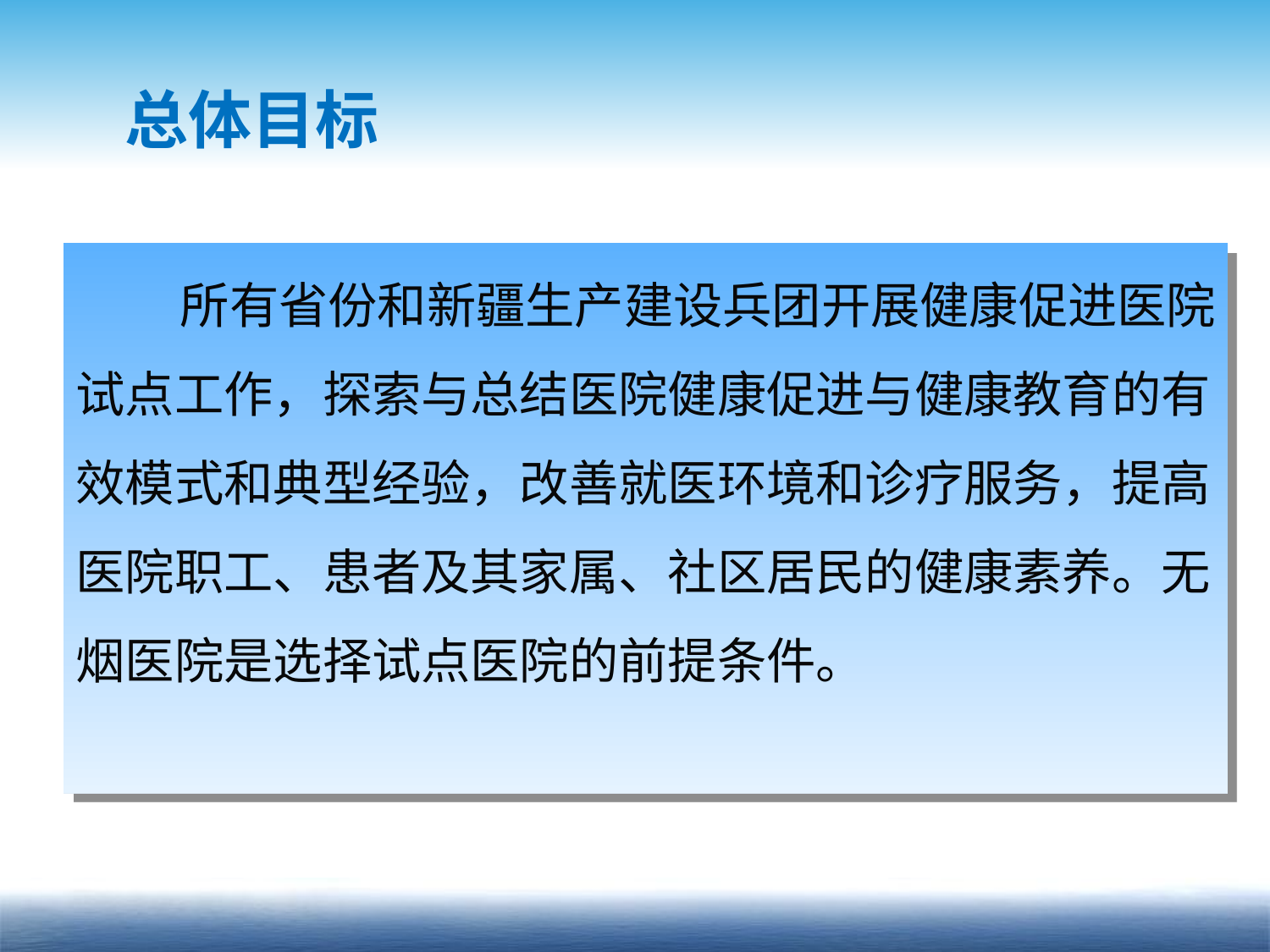

总体目标

    所有省份和新疆生产建设兵团开展健康促进医院试点工作，探索与总结医院健康促进与健康教育的有效模式和典型经验，改善就医环境和诊疗服务，提高医院职工、患者及其家属、社区居民的健康素养。无烟医院是选择试点医院的前提条件。